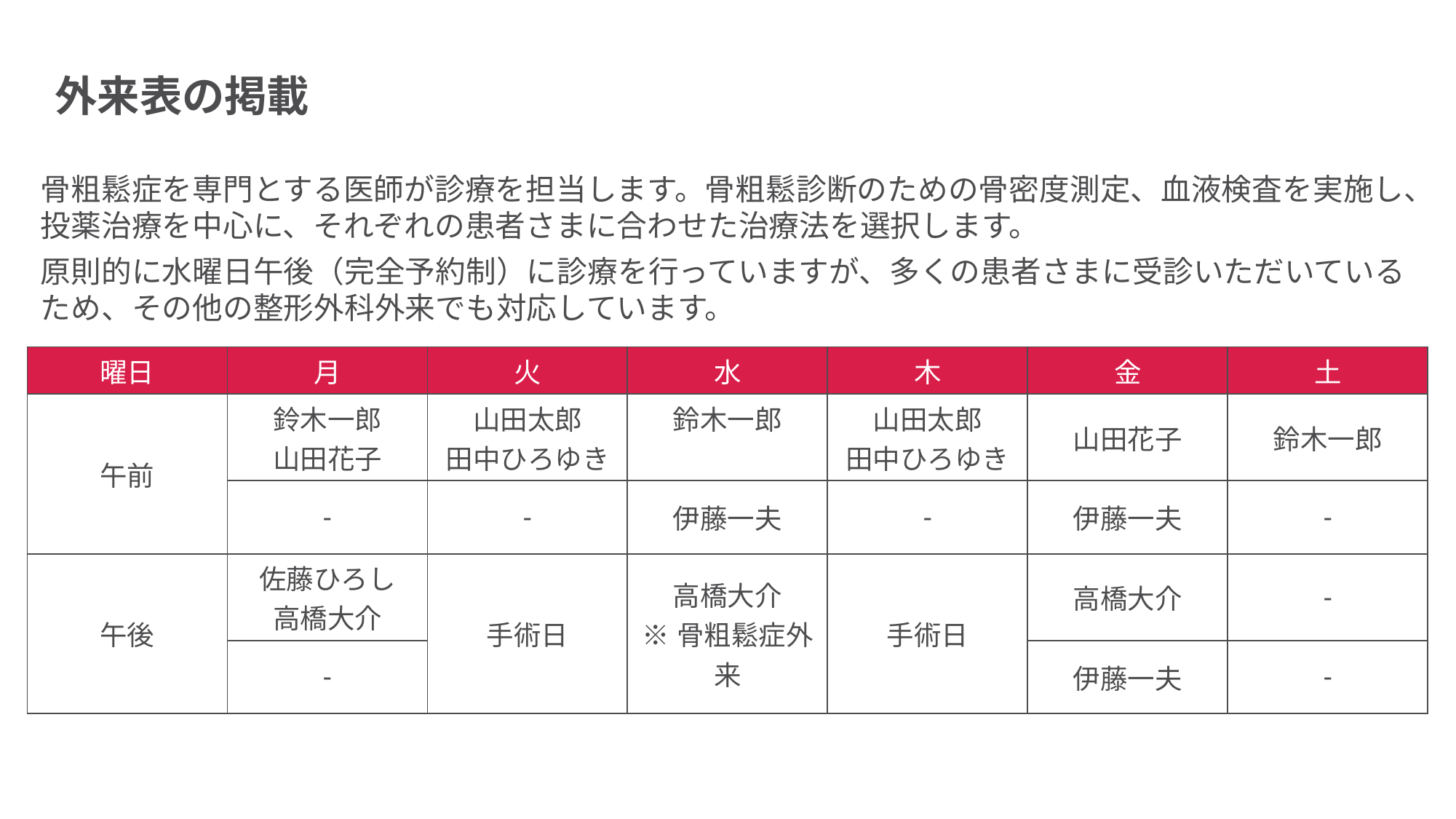

# 外来表の掲載
骨粗鬆症を専門とする医師が診療を担当します。骨粗鬆診断のための骨密度測定、血液検査を実施し、投薬治療を中心に、それぞれの患者さまに合わせた治療法を選択します。
原則的に水曜日午後（完全予約制）に診療を行っていますが、多くの患者さまに受診いただいているため、その他の整形外科外来でも対応しています。
| 曜日 | 月 | 火 | 水 | 木 | 金 | 土 |
| --- | --- | --- | --- | --- | --- | --- |
| 午前 | 鈴木一郎 山田花子 | 山田太郎 田中ひろゆき | 鈴木一郎 | 山田太郎 田中ひろゆき | 山田花子 | 鈴木一郎 |
|  | - | - | 伊藤一夫 | - | 伊藤一夫 | - |
| 午後 | 佐藤ひろし 高橋大介 | 手術日 | 高橋大介 ※骨粗鬆症外来 | 手術日 | 高橋大介 | - |
|  | - | - | 伊藤一夫 | - | 伊藤一夫 | - |